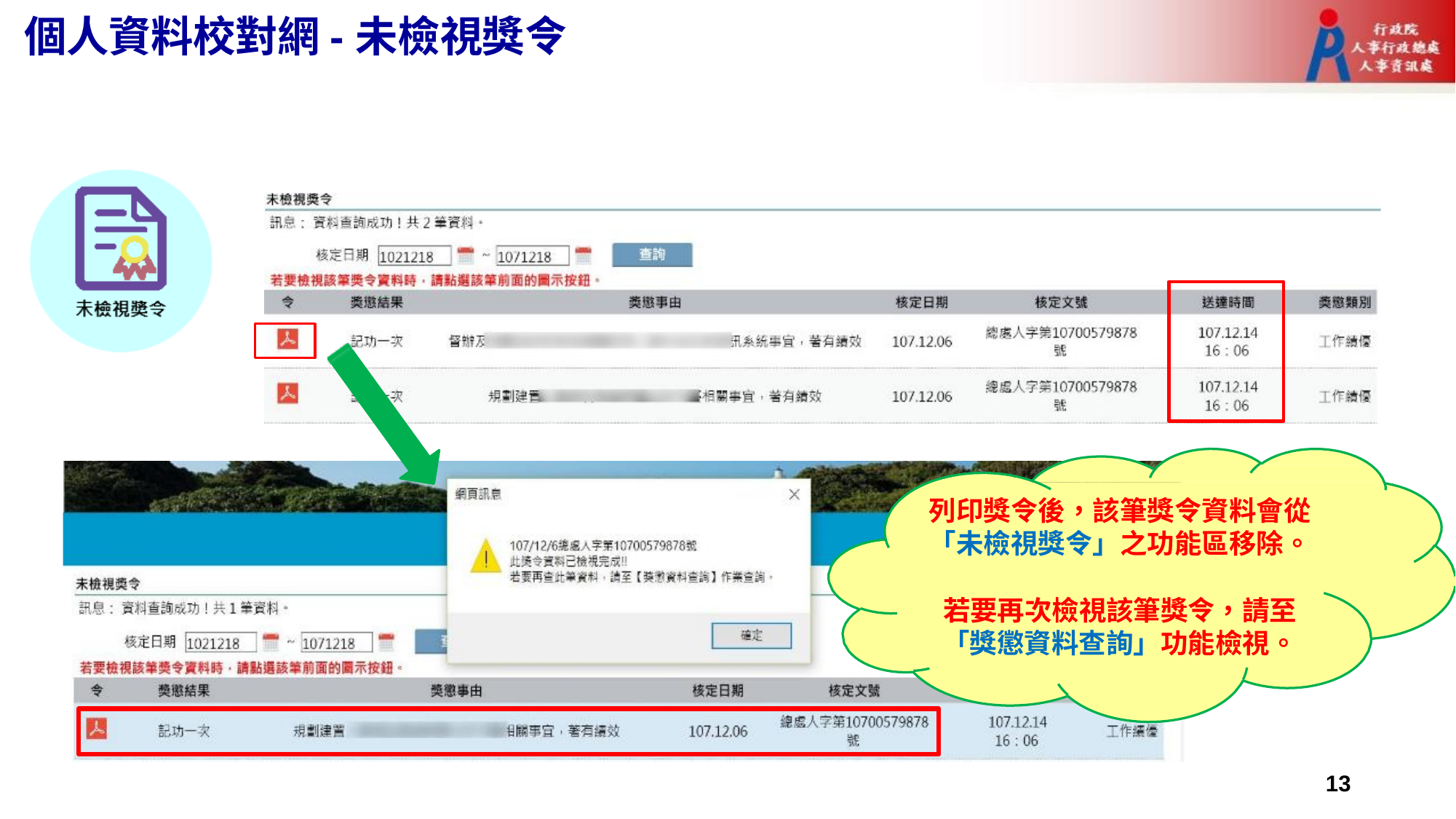

# 個人資料校對網-未檢視獎令

列印獎令後，該筆獎令資料會從
「未檢視獎令」之功能區移除。

若要再次檢視該筆獎令，請至
「獎懲資料查詢」功能檢視。

13